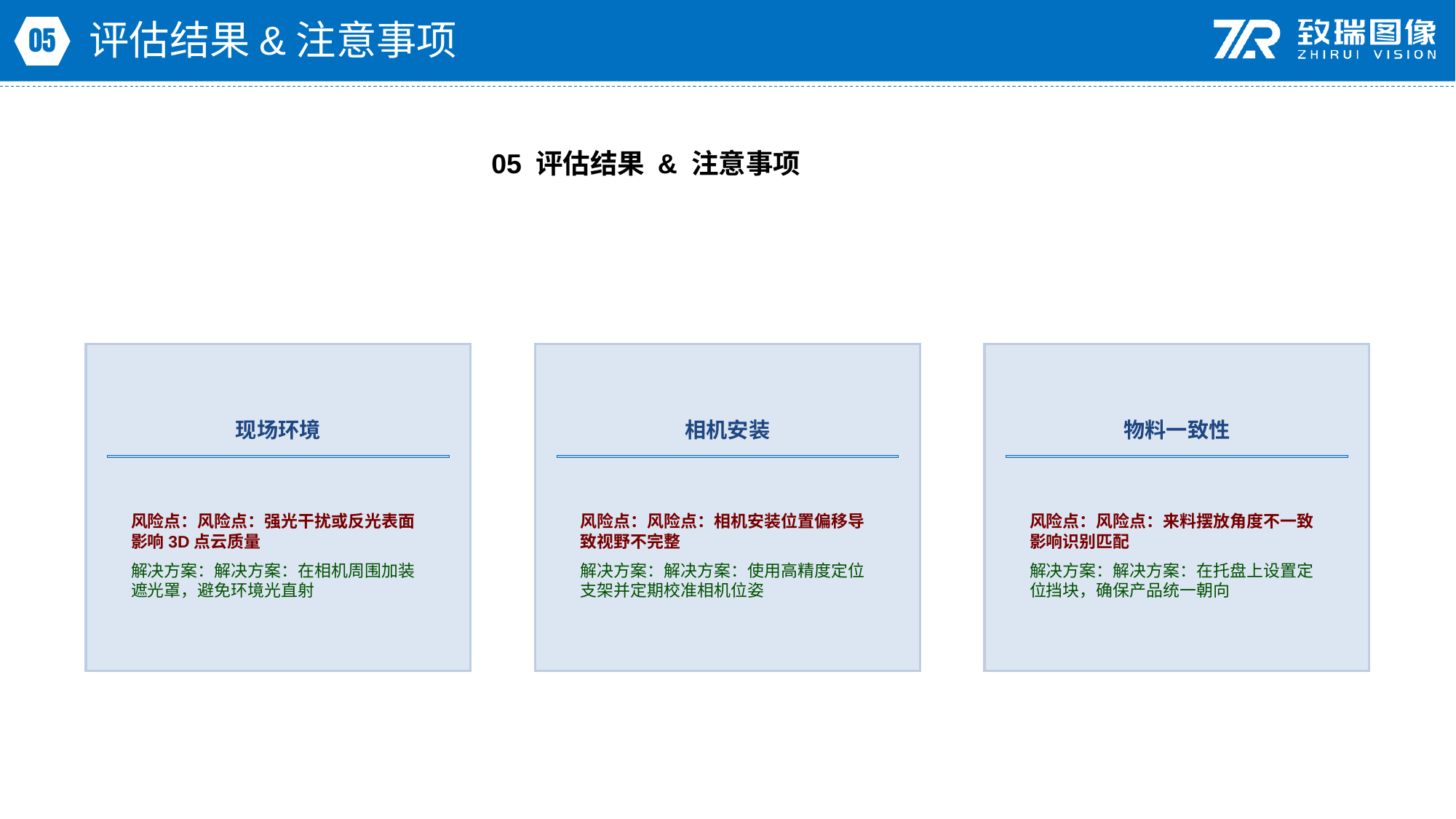

评估结果&注意事项
05

05 评估结果 & 注意事项

现场环境

相机安装

物料一致性

风险点：风险点：强光干扰或反光表面影响3D点云质量
解决方案：解决方案：在相机周围加装遮光罩，避免环境光直射

风险点：风险点：相机安装位置偏移导致视野不完整
解决方案：解决方案：使用高精度定位支架并定期校准相机位姿

风险点：风险点：来料摆放角度不一致影响识别匹配
解决方案：解决方案：在托盘上设置定位挡块，确保产品统一朝向